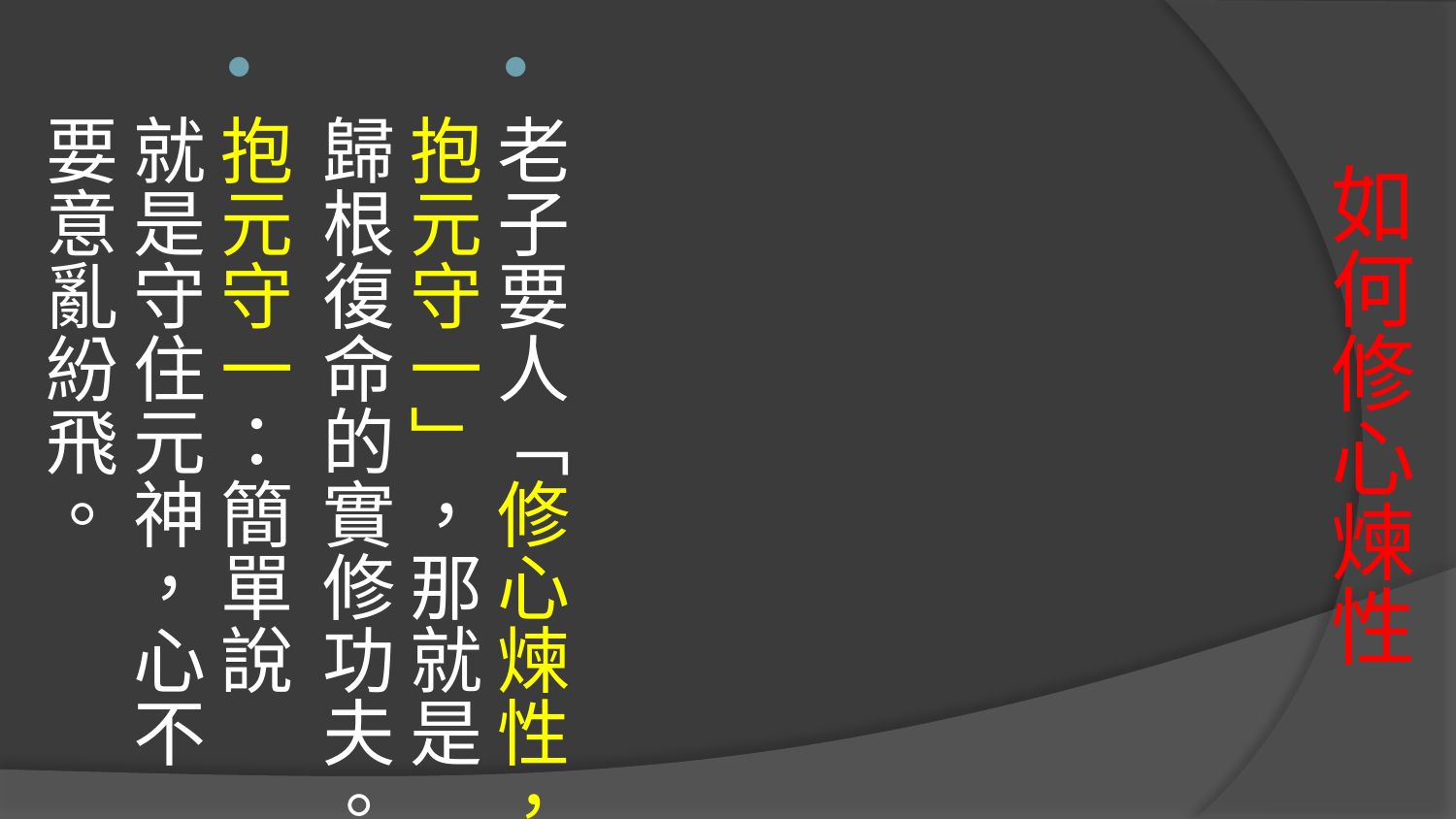

老子要人「修心煉性，抱元守一」，那就是歸根復命的實修功夫。
抱元守一：簡單說 就是守住元神，心不要意亂紛飛。
# 如何修心煉性